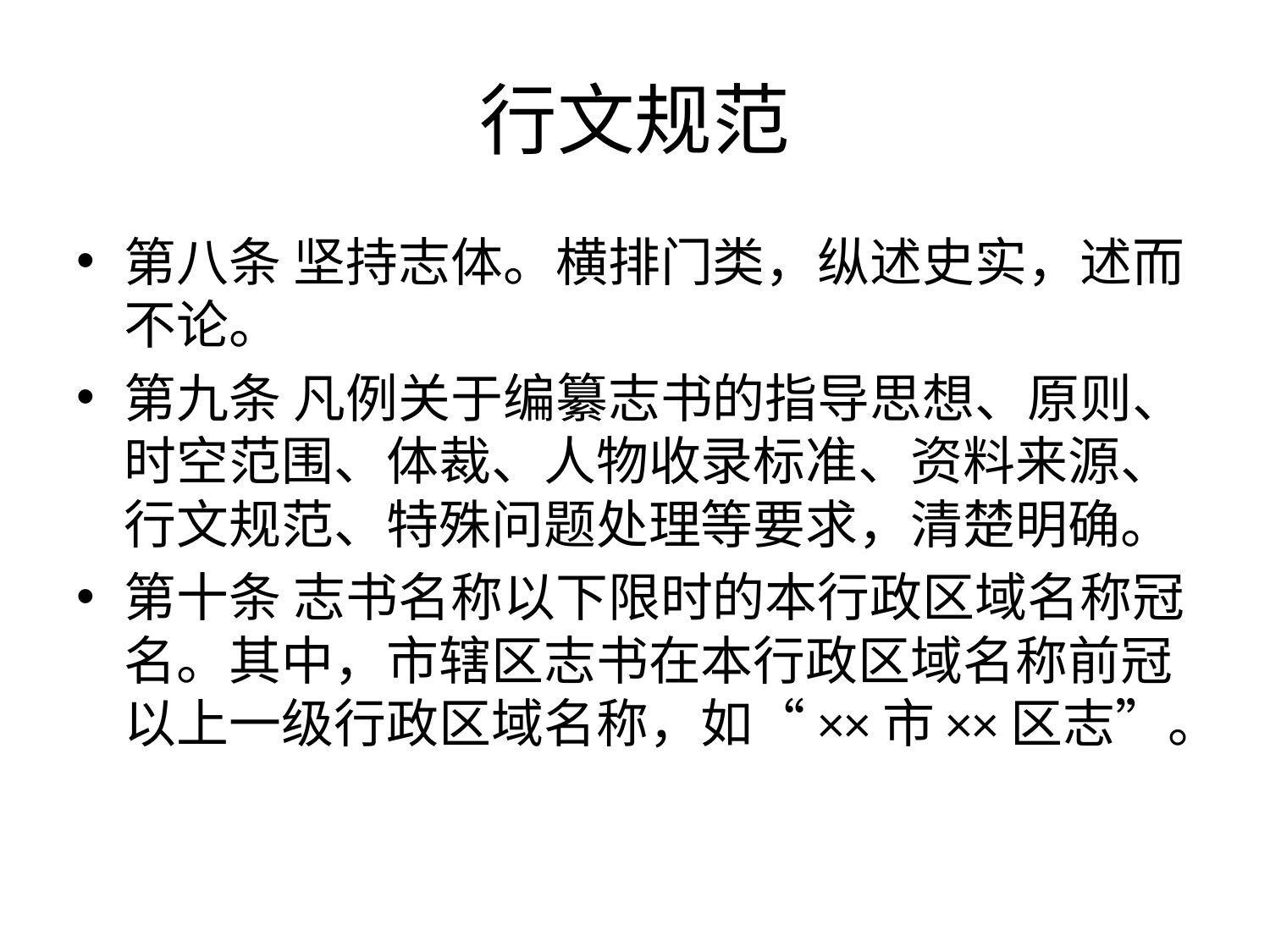

# 行文规范
第八条 坚持志体。横排门类，纵述史实，述而不论。
第九条 凡例关于编纂志书的指导思想、原则、时空范围、体裁、人物收录标准、资料来源、行文规范、特殊问题处理等要求，清楚明确。
第十条 志书名称以下限时的本行政区域名称冠名。其中，市辖区志书在本行政区域名称前冠以上一级行政区域名称，如“××市××区志”。